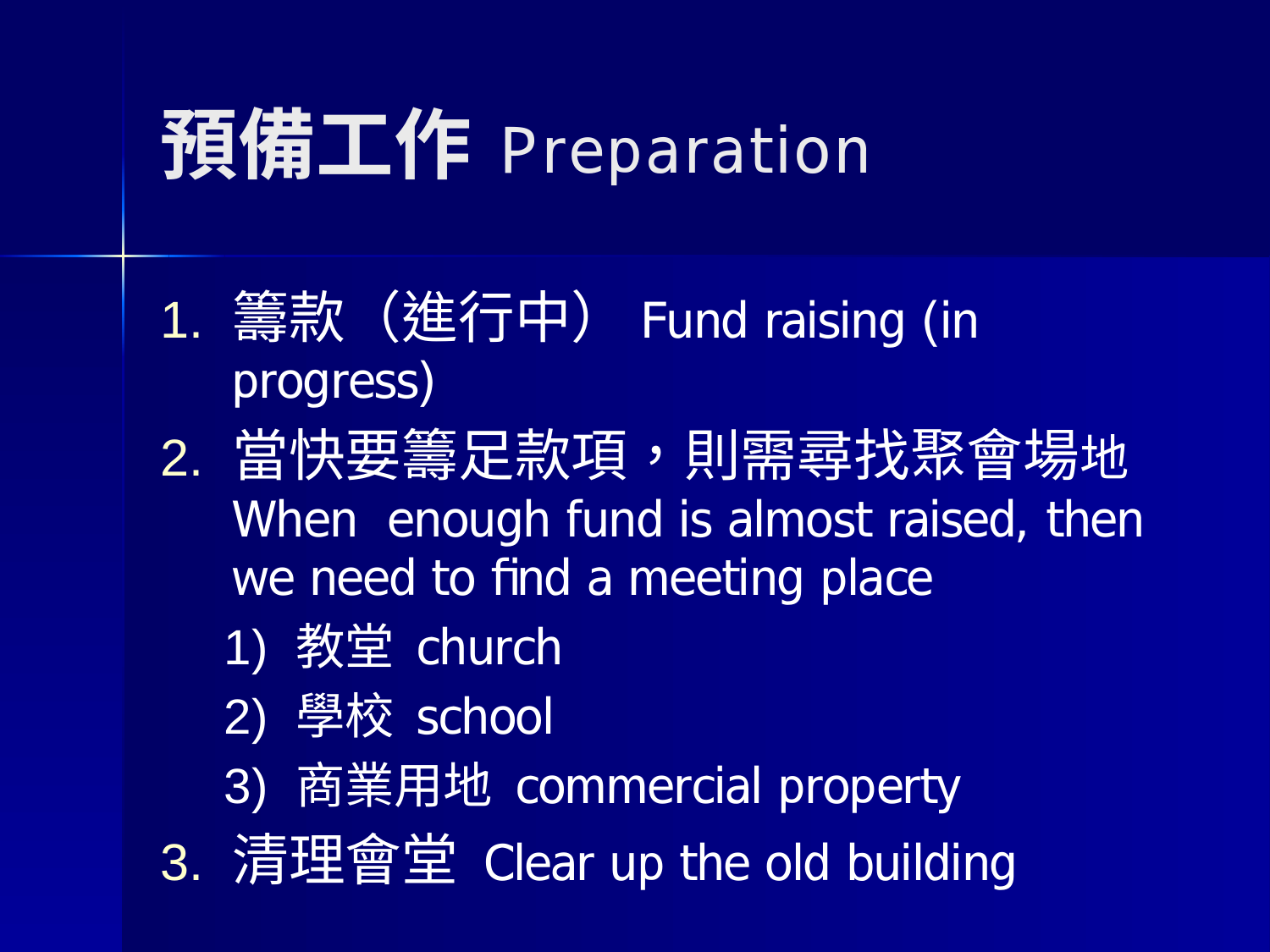

# 預備工作 Preparation
籌款（進行中）Fund raising (in progress)
當快要籌足款項，則需尋找聚會場地 When  enough fund is almost raised, then we need to find a meeting place
教堂 church
學校 school
商業用地 commercial property
清理會堂 Clear up the old building